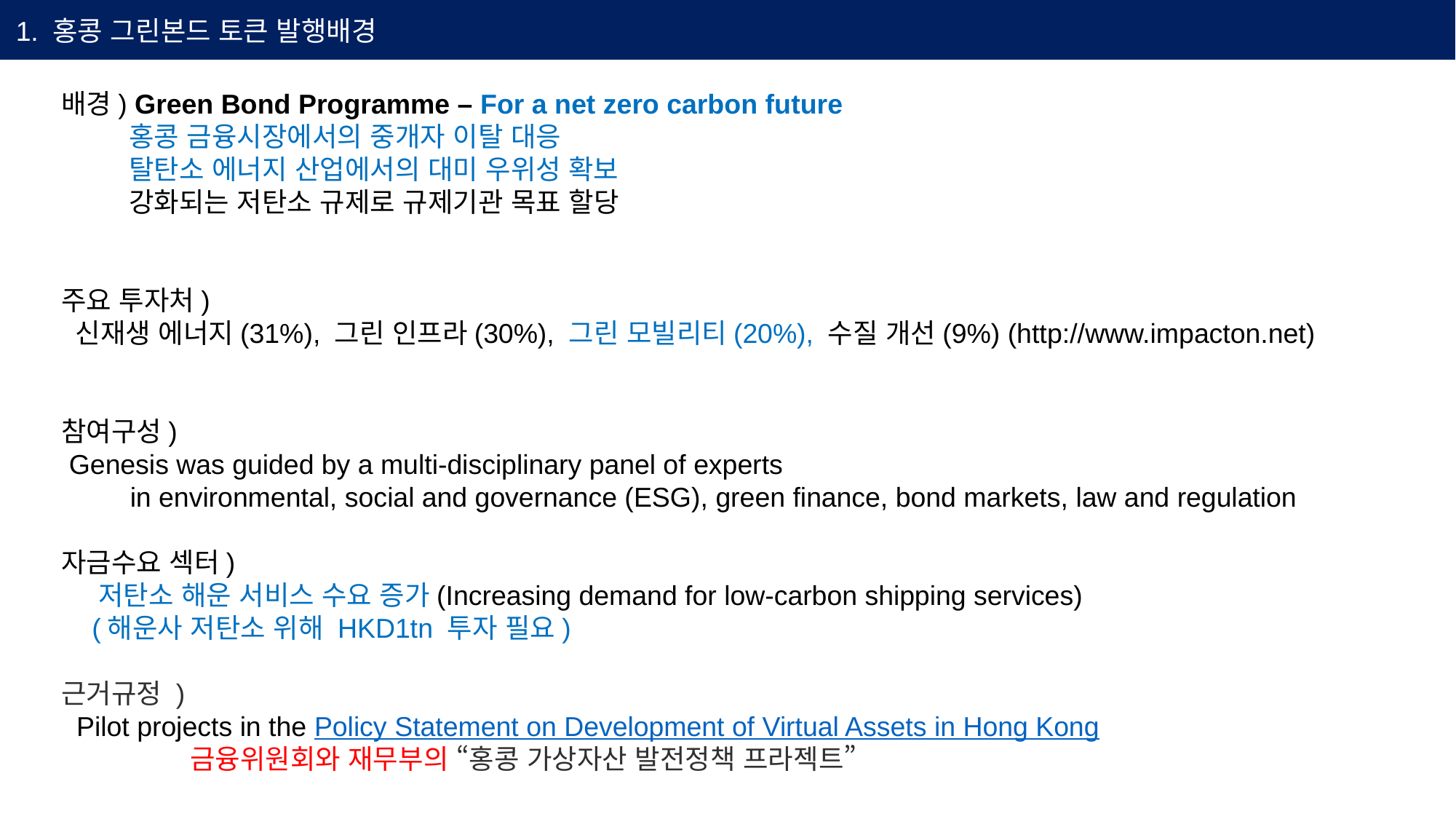

1. 홍콩 그린본드 토큰 발행배경
배경) Green Bond Programme – For a net zero carbon future
        홍콩 금융시장에서의 중개자 이탈 대응
        탈탄소 에너지 산업에서의 대미 우위성 확보
        강화되는 저탄소 규제로 규제기관 목표 할당

주요 투자처)
 신재생 에너지(31%), 그린 인프라(30%), 그린 모빌리티(20%), 수질 개선(9%) (http://www.impacton.net)

참여구성)
 Genesis was guided by a multi-disciplinary panel of experts
         in environmental, social and governance (ESG), green finance, bond markets, law and regulation

자금수요 섹터)
    저탄소 해운 서비스 수요 증가(Increasing demand for low-carbon shipping services)
    (해운사 저탄소 위해 HKD1tn 투자 필요)

근거규정 )
  Pilot projects in the Policy Statement on Development of Virtual Assets in Hong Kong
                금융위원회와 재무부의 “홍콩 가상자산 발전정책 프라젝트”